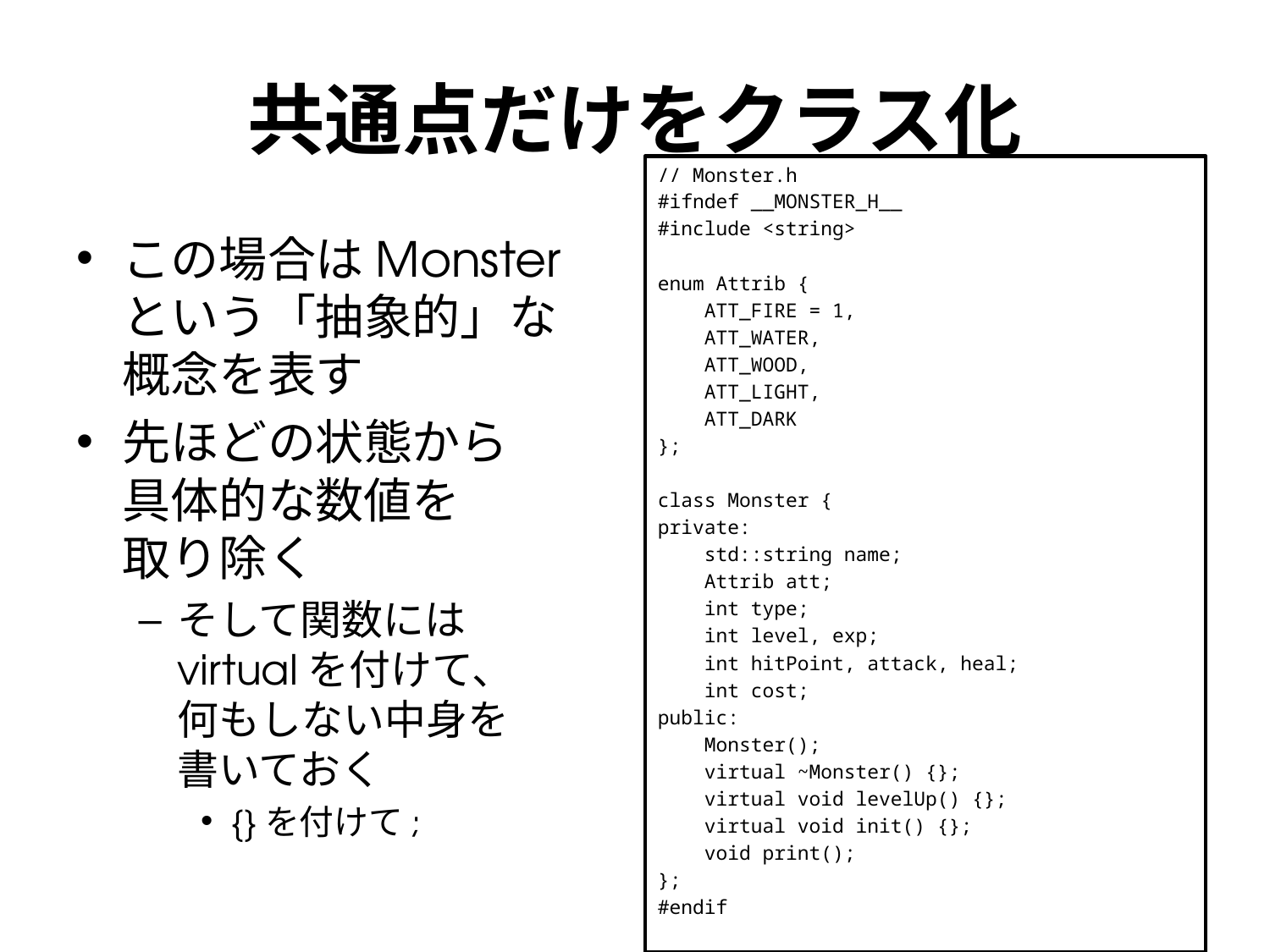

# 共通点だけをクラス化
// Monster.h
#ifndef __MONSTER_H__
#include <string>

enum Attrib {
    ATT_FIRE = 1,
    ATT_WATER,
    ATT_WOOD,
    ATT_LIGHT,
    ATT_DARK
};

class Monster {
private:
    std::string name;
    Attrib att;
    int type;
    int level, exp;
    int hitPoint, attack, heal;
    int cost;
public:
    Monster();
    virtual ~Monster() {};
    virtual void levelUp() {};
    virtual void init() {};
    void print();
};
#endif
この場合はMonster
という「抽象的」な
概念を表す
先ほどの状態から
具体的な数値を
取り除く
そして関数には
virtualを付けて、
何もしない中身を
書いておく
{}を付けて;